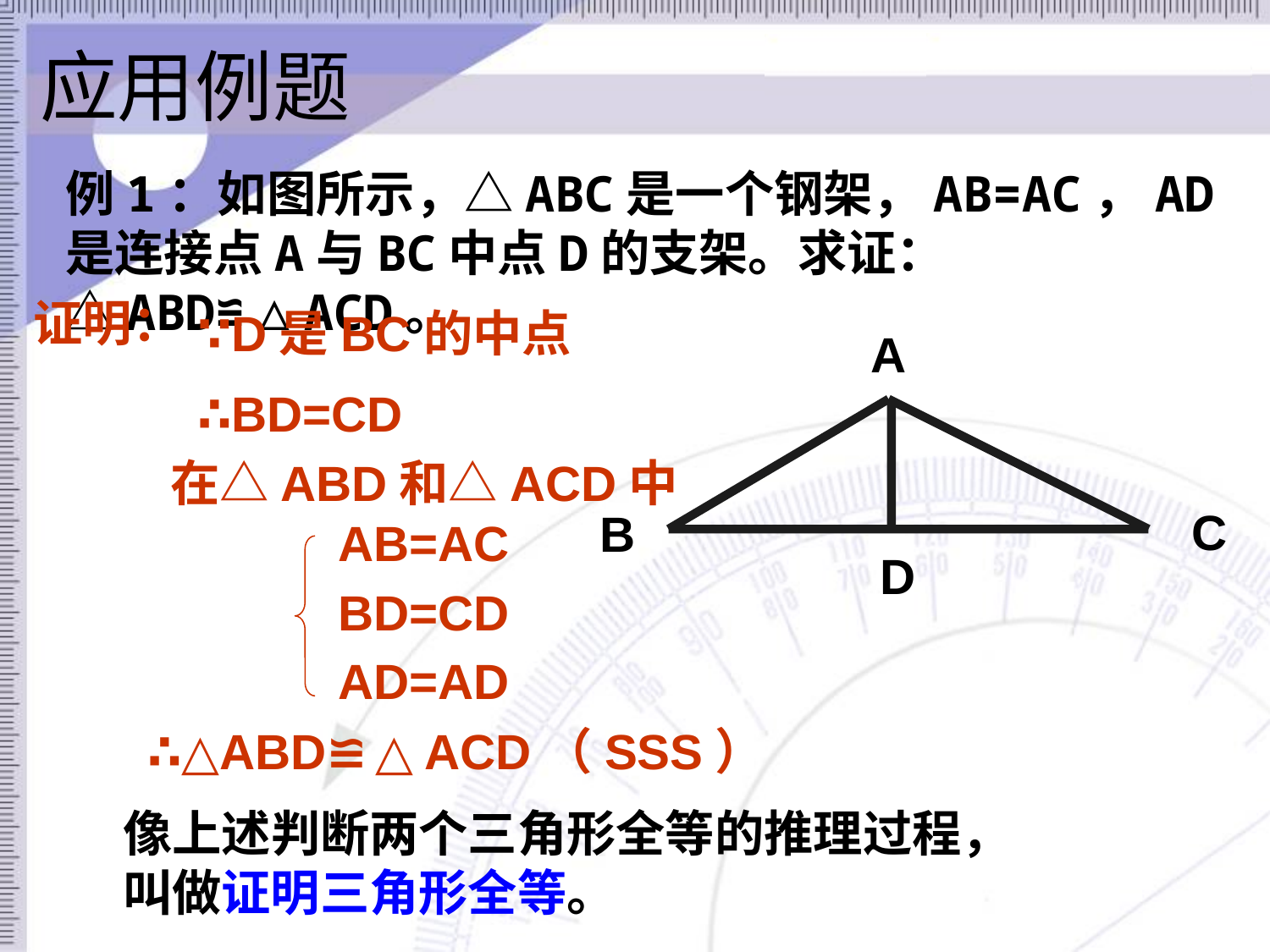

# 应用例题
例1：如图所示，△ABC是一个钢架，AB=AC，AD是连接点A与BC中点D的支架。求证：△ABD≌△ACD。
证明：
∵D是BC的中点
A

C
B

D
∴BD=CD
在△ABD和△ACD中
AB=AC

BD=CD
AD=AD
∴△ABD≌△ACD（SSS）
像上述判断两个三角形全等的推理过程，
叫做证明三角形全等。